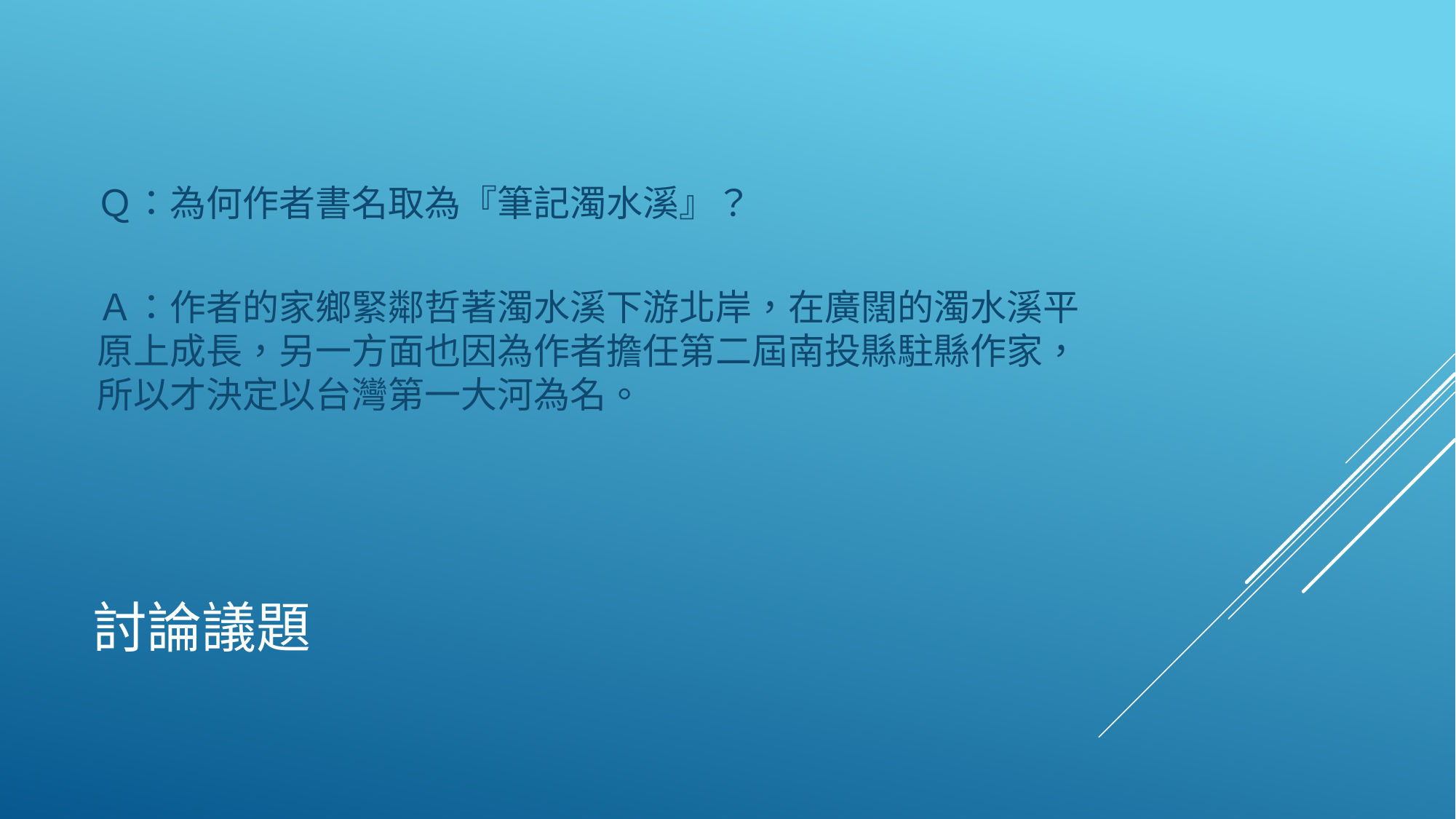

Ｑ：為何作者書名取為『筆記濁水溪』？
Ａ：作者的家鄉緊鄰哲著濁水溪下游北岸，在廣闊的濁水溪平原上成長，另一方面也因為作者擔任第二屆南投縣駐縣作家，所以才決定以台灣第一大河為名。
# 討論議題